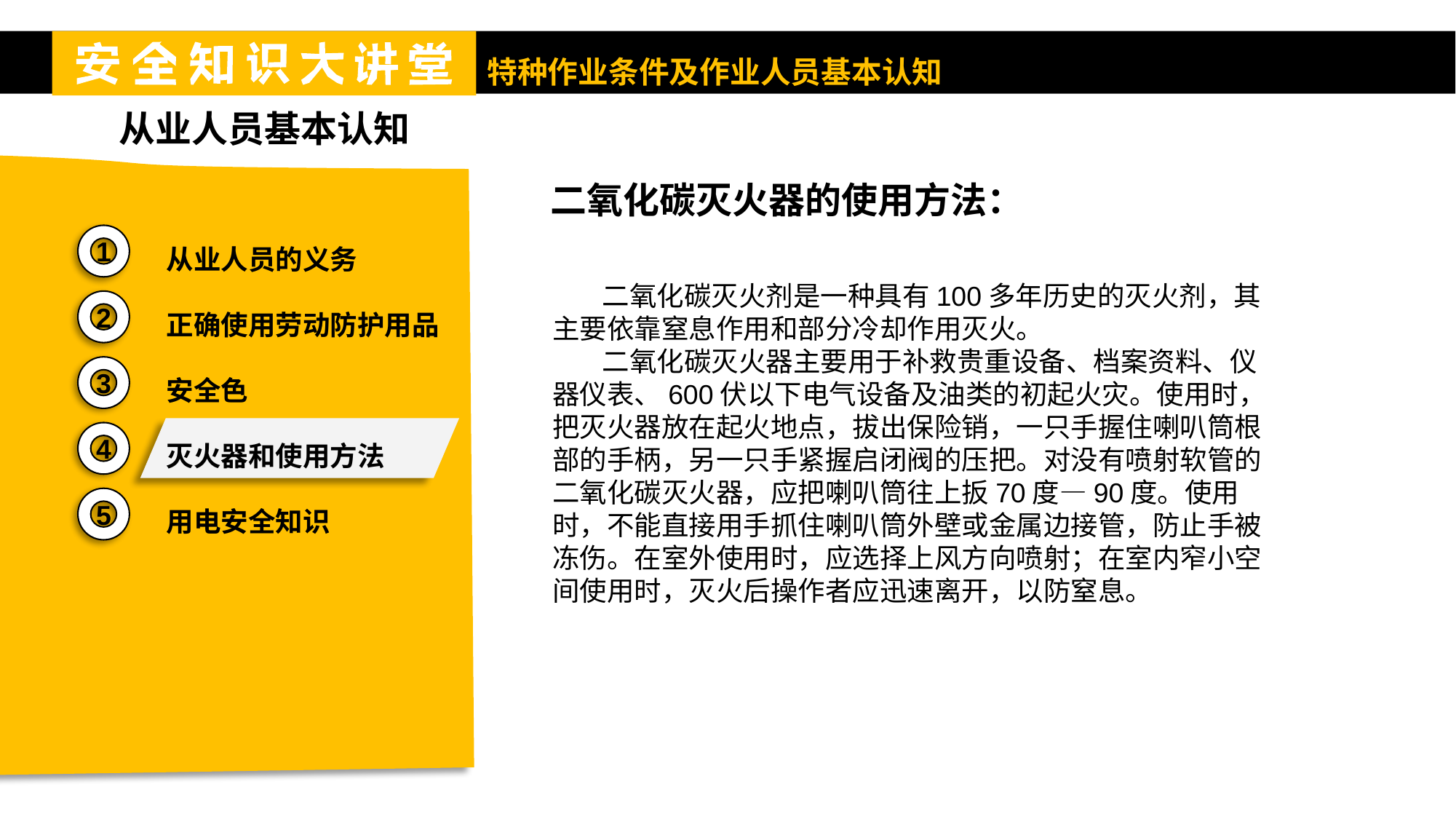

从业人员基本认知
二氧化碳灭火器的使用方法：
从业人员的义务
正确使用劳动防护用品
安全色
灭火器和使用方法
用电安全知识
1

       二氧化碳灭火剂是一种具有100多年历史的灭火剂，其主要依靠窒息作用和部分冷却作用灭火。
       二氧化碳灭火器主要用于补救贵重设备、档案资料、仪器仪表、600伏以下电气设备及油类的初起火灾。使用时，把灭火器放在起火地点，拔出保险销，一只手握住喇叭筒根部的手柄，另一只手紧握启闭阀的压把。对没有喷射软管的二氧化碳灭火器，应把喇叭筒往上扳70度—90度。使用时，不能直接用手抓住喇叭筒外壁或金属边接管，防止手被冻伤。在室外使用时，应选择上风方向喷射；在室内窄小空间使用时，灭火后操作者应迅速离开，以防窒息。
2
3

4
5